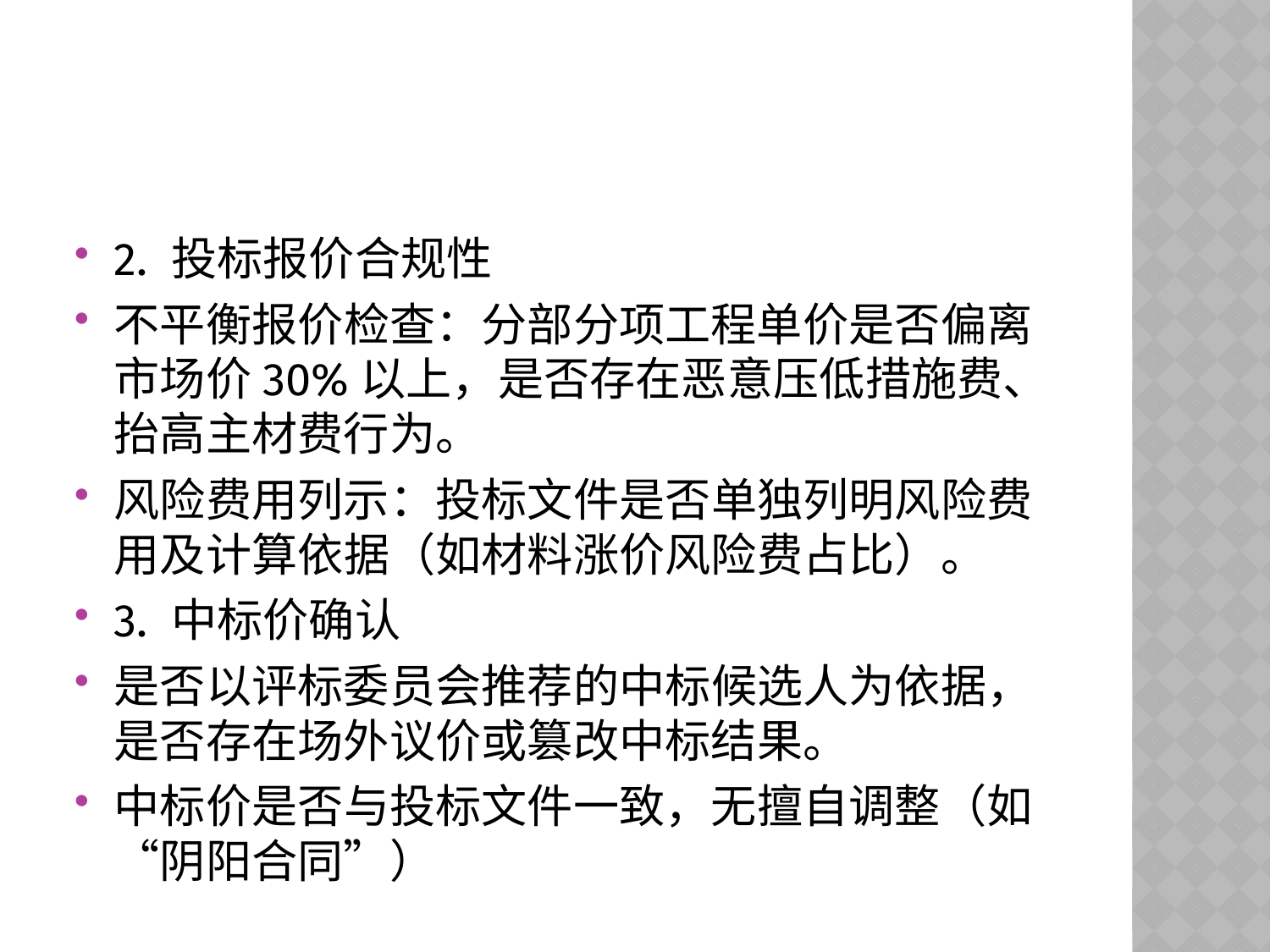

#
2. 投标报价合规性
不平衡报价检查：分部分项工程单价是否偏离市场价30%以上，是否存在恶意压低措施费、抬高主材费行为。
风险费用列示：投标文件是否单独列明风险费用及计算依据（如材料涨价风险费占比）。
3. 中标价确认
是否以评标委员会推荐的中标候选人为依据，是否存在场外议价或篡改中标结果。
中标价是否与投标文件一致，无擅自调整（如“阴阳合同”）